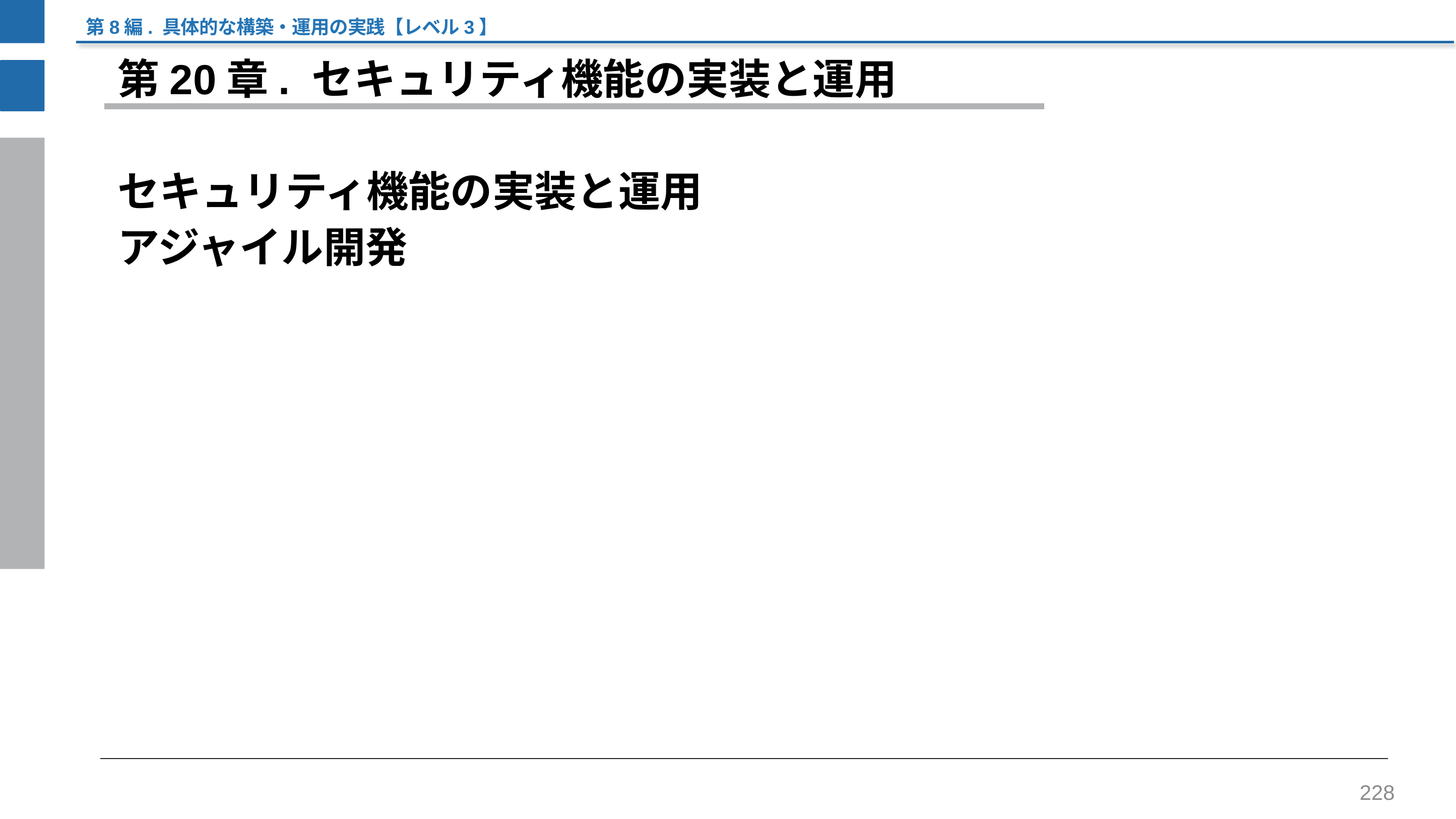

第8編. 具体的な構築・運用の実践【レベル3】
第20章. セキュリティ機能の実装と運用
セキュリティ機能の実装と運用
アジャイル開発
228